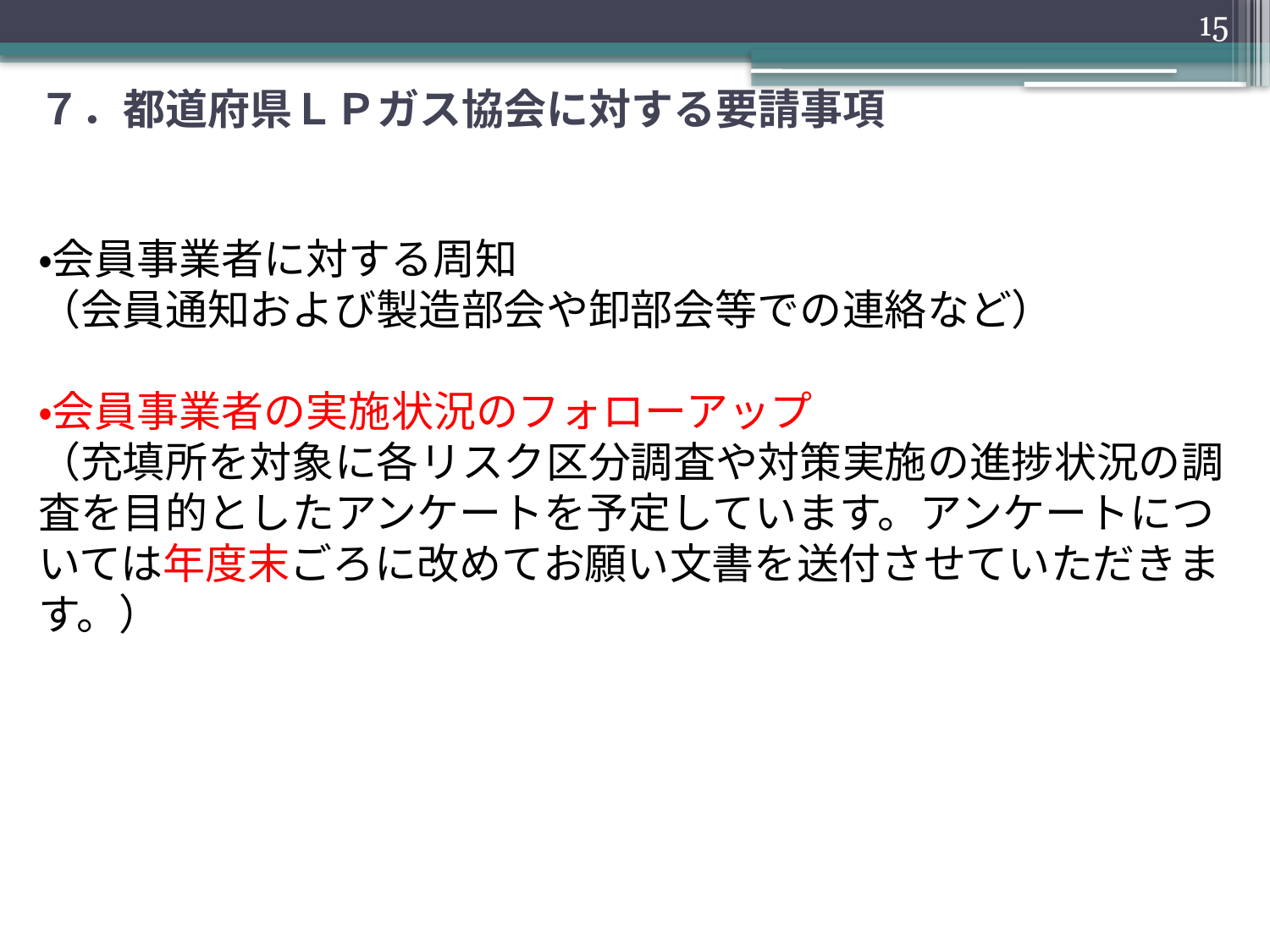

15
# ７．都道府県ＬＰガス協会に対する要請事項
・会員事業者に対する周知
（会員通知および製造部会や卸部会等での連絡など）

・会員事業者の実施状況のフォローアップ
（充填所を対象に各リスク区分調査や対策実施の進捗状況の調査を目的としたアンケートを予定しています。アンケートについては年度末ごろに改めてお願い文書を送付させていただきます。）